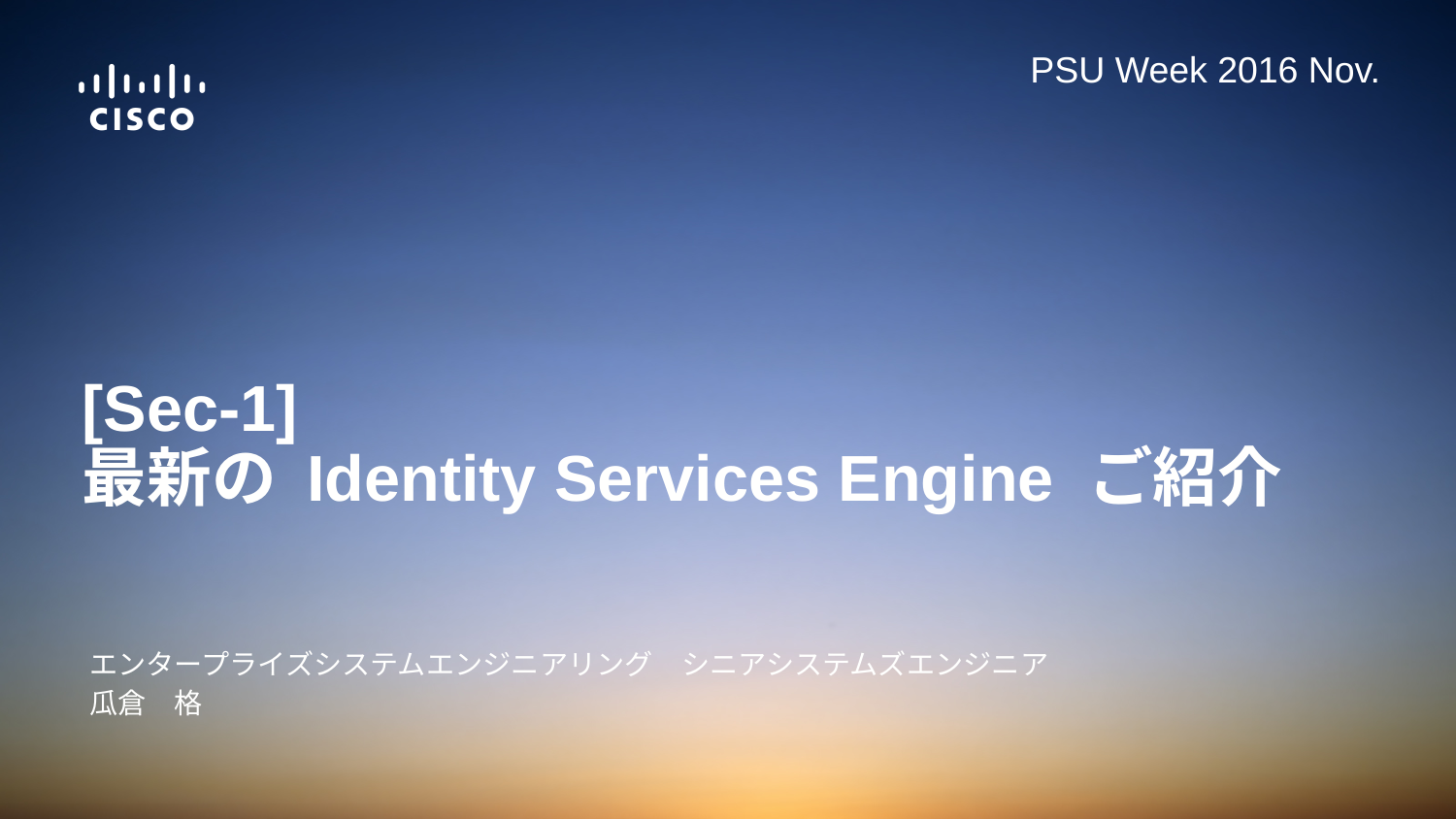

# [Sec-1] 最新の Identity Services Engine ご紹介

エンタープライズシステムエンジニアリング　シニアシステムズエンジニア
瓜倉　格